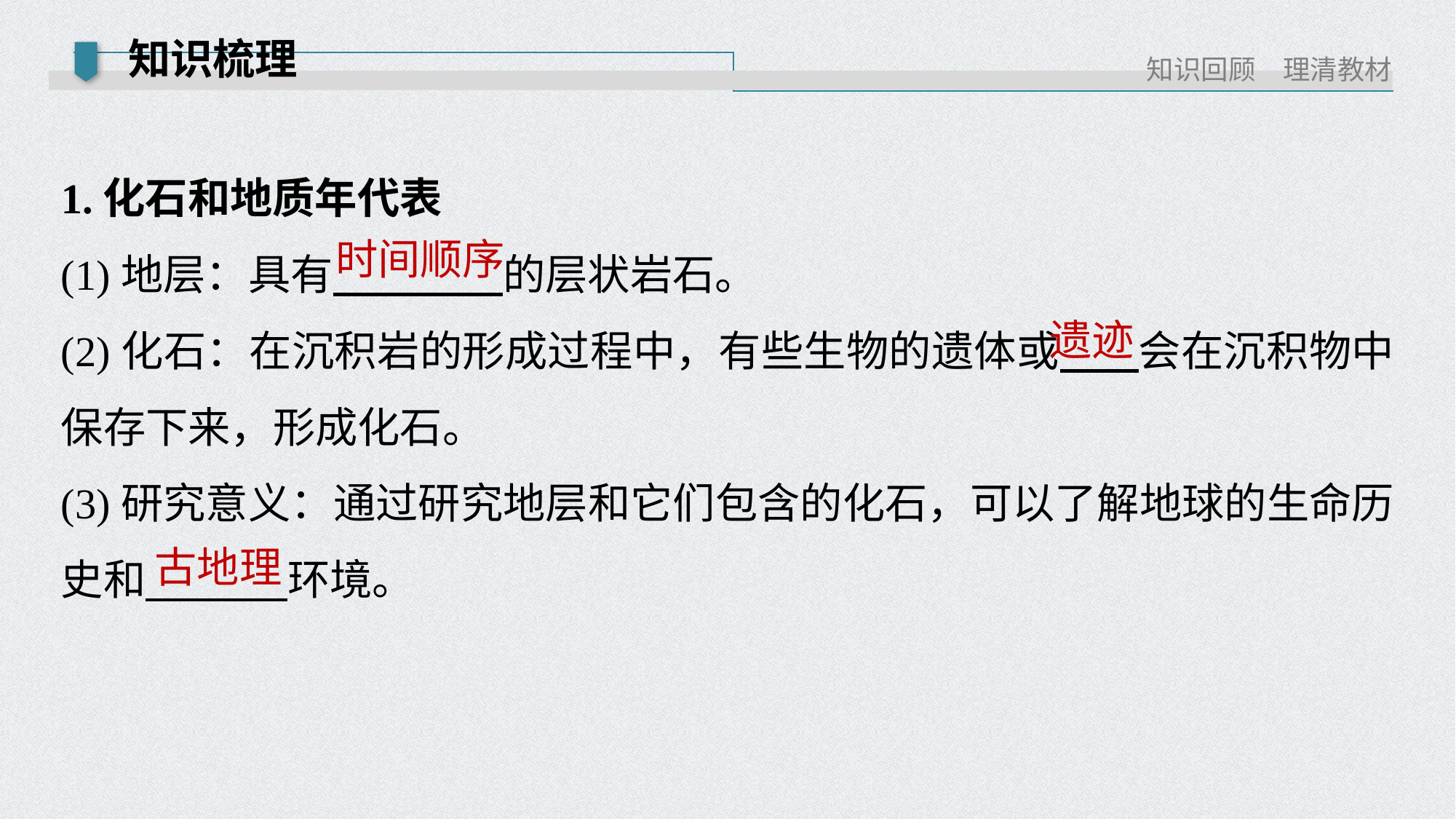

知识梳理

知识回顾　理清教材

1.化石和地质年代表
(1)地层：具有                  的层状岩石。
(2)化石：在沉积岩的形成过程中，有些生物的遗体或        会在沉积物中保存下来，形成化石。
(3)研究意义：通过研究地层和它们包含的化石，可以了解地球的生命历史和               环境。
时间顺序
遗迹
古地理